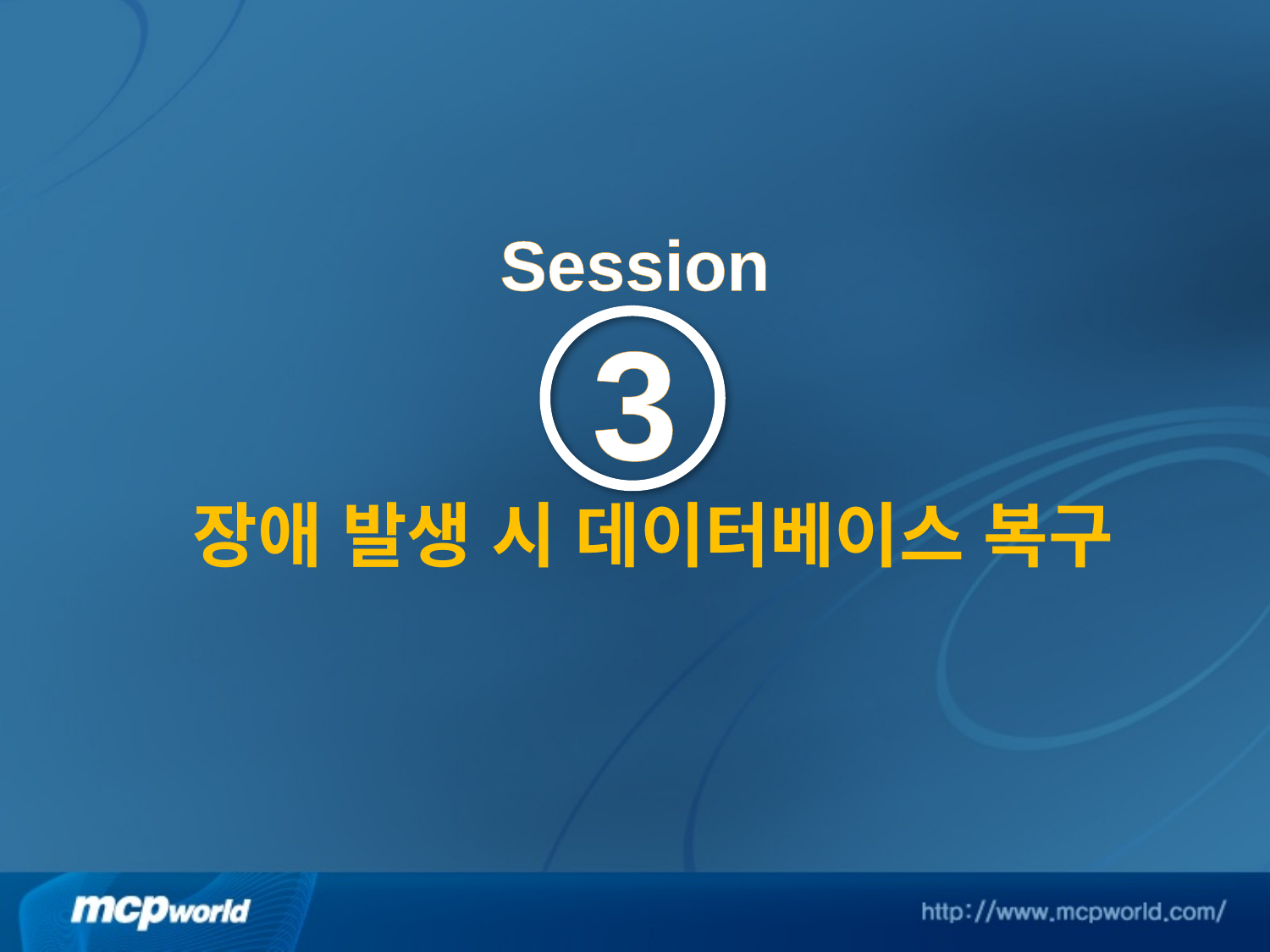

# Session 3 장애 발생 시 데이터베이스 복구